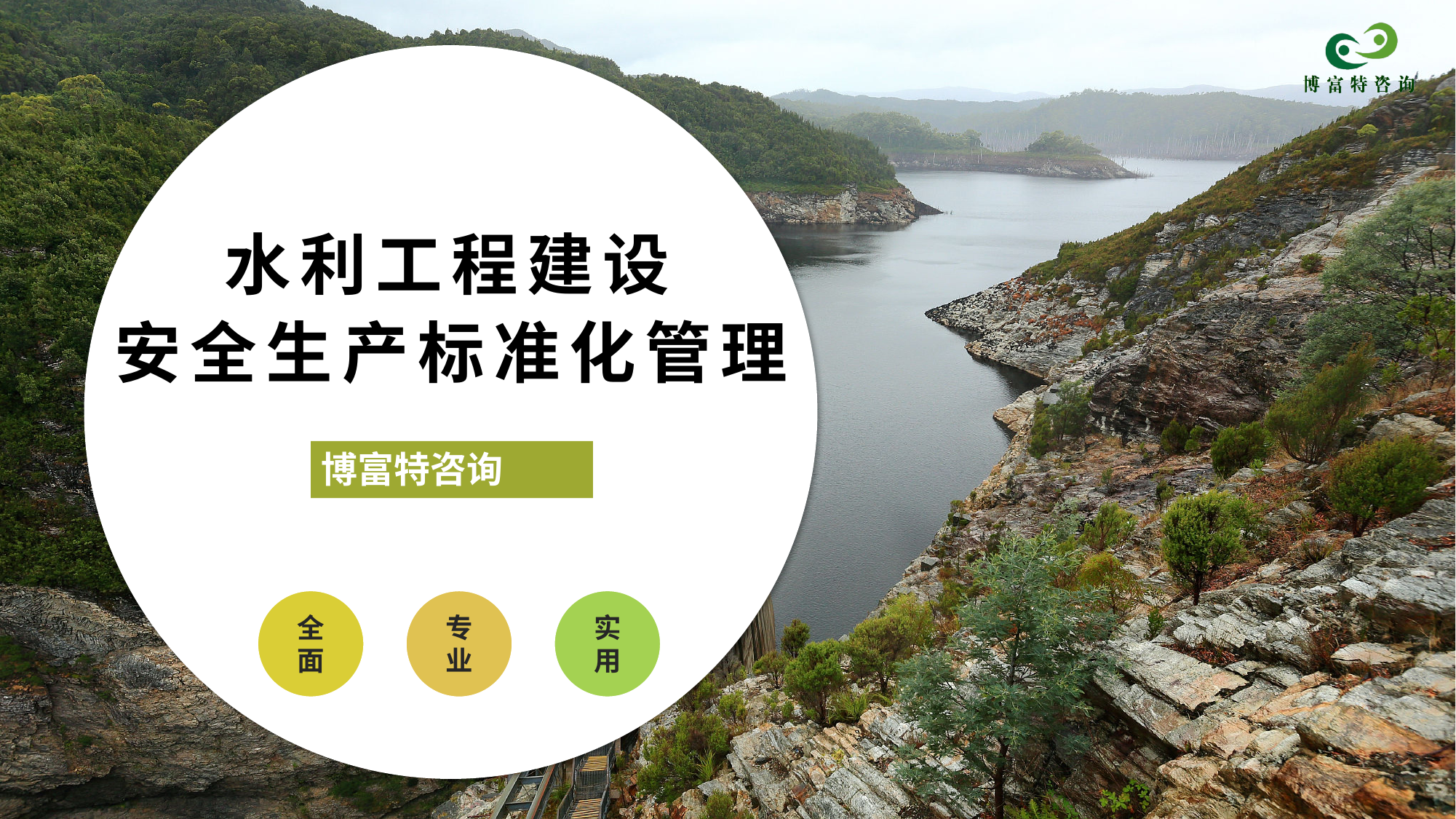

# 水利工程建设 安全生产标准化管理
博富特咨询
全面
实用
专业